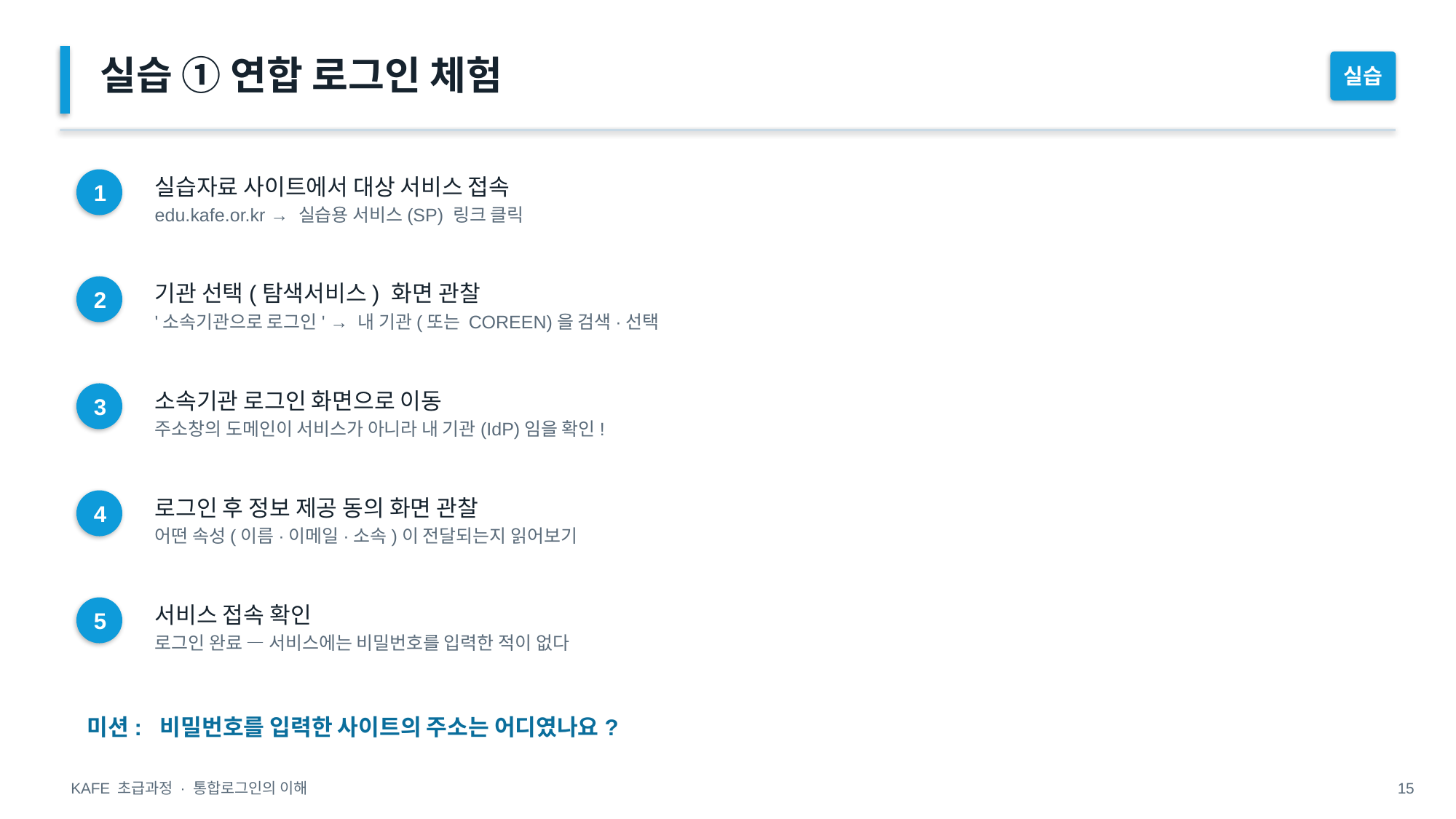

실습 ① 연합 로그인 체험

실습

실습자료 사이트에서 대상 서비스 접속
edu.kafe.or.kr → 실습용 서비스(SP) 링크 클릭
1
기관 선택(탐색서비스) 화면 관찰
'소속기관으로 로그인' → 내 기관(또는 COREEN)을 검색·선택
2
소속기관 로그인 화면으로 이동
주소창의 도메인이 서비스가 아니라 내 기관(IdP)임을 확인!
3
로그인 후 정보 제공 동의 화면 관찰
어떤 속성(이름·이메일·소속)이 전달되는지 읽어보기
4
서비스 접속 확인
로그인 완료 — 서비스에는 비밀번호를 입력한 적이 없다
5
미션:  비밀번호를 입력한 사이트의 주소는 어디였나요?
KAFE 초급과정 · 통합로그인의 이해
15